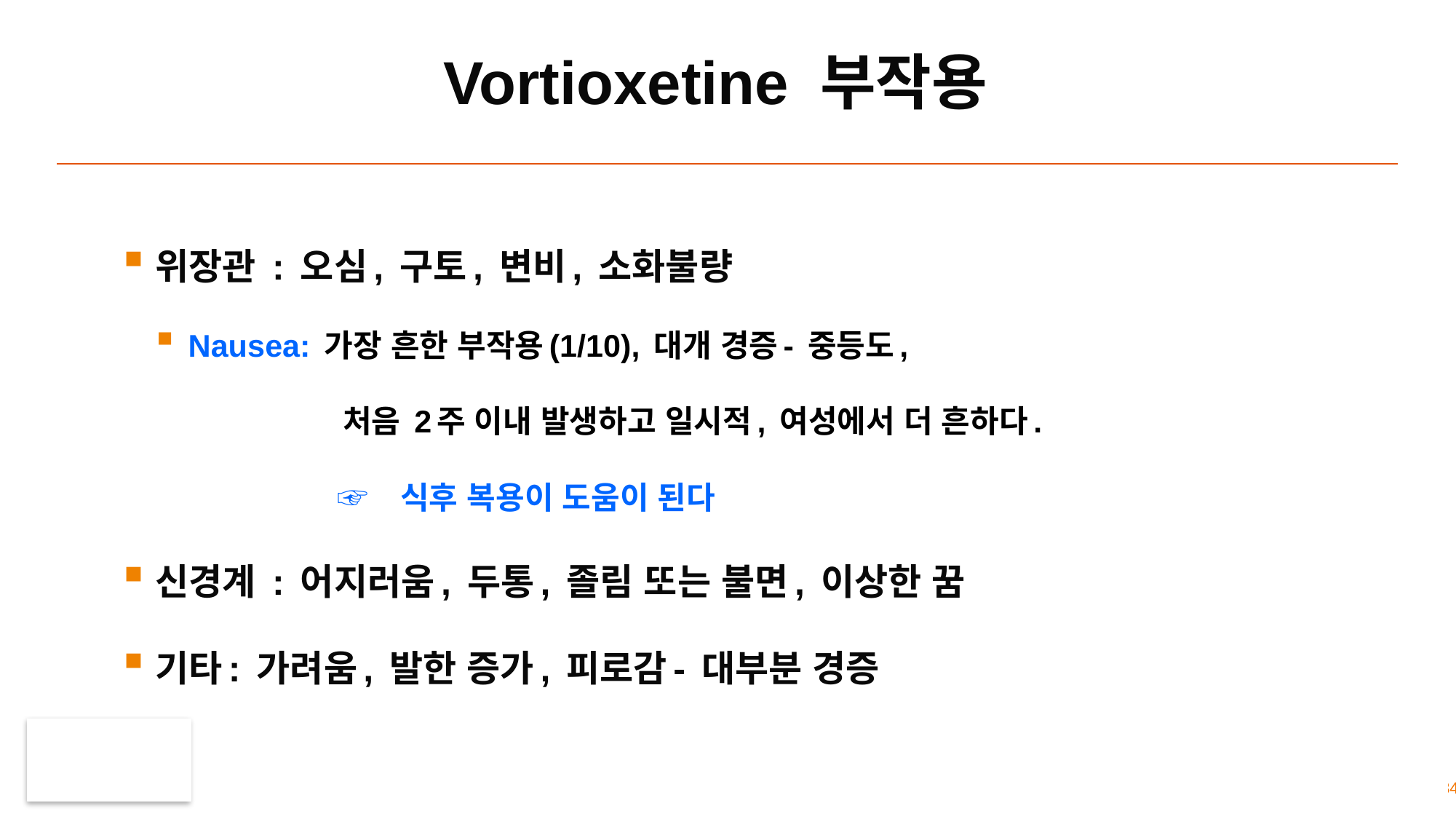

# Vortioxetine 부작용
위장관 : 오심, 구토, 변비, 소화불량
Nausea: 가장 흔한 부작용(1/10), 대개 경증- 중등도,
                       처음 2주 이내 발생하고 일시적, 여성에서 더 흔하다.
                       ☞   식후 복용이 도움이 된다
신경계 : 어지러움, 두통, 졸림 또는 불면, 이상한 꿈
기타: 가려움, 발한 증가, 피로감- 대부분 경증